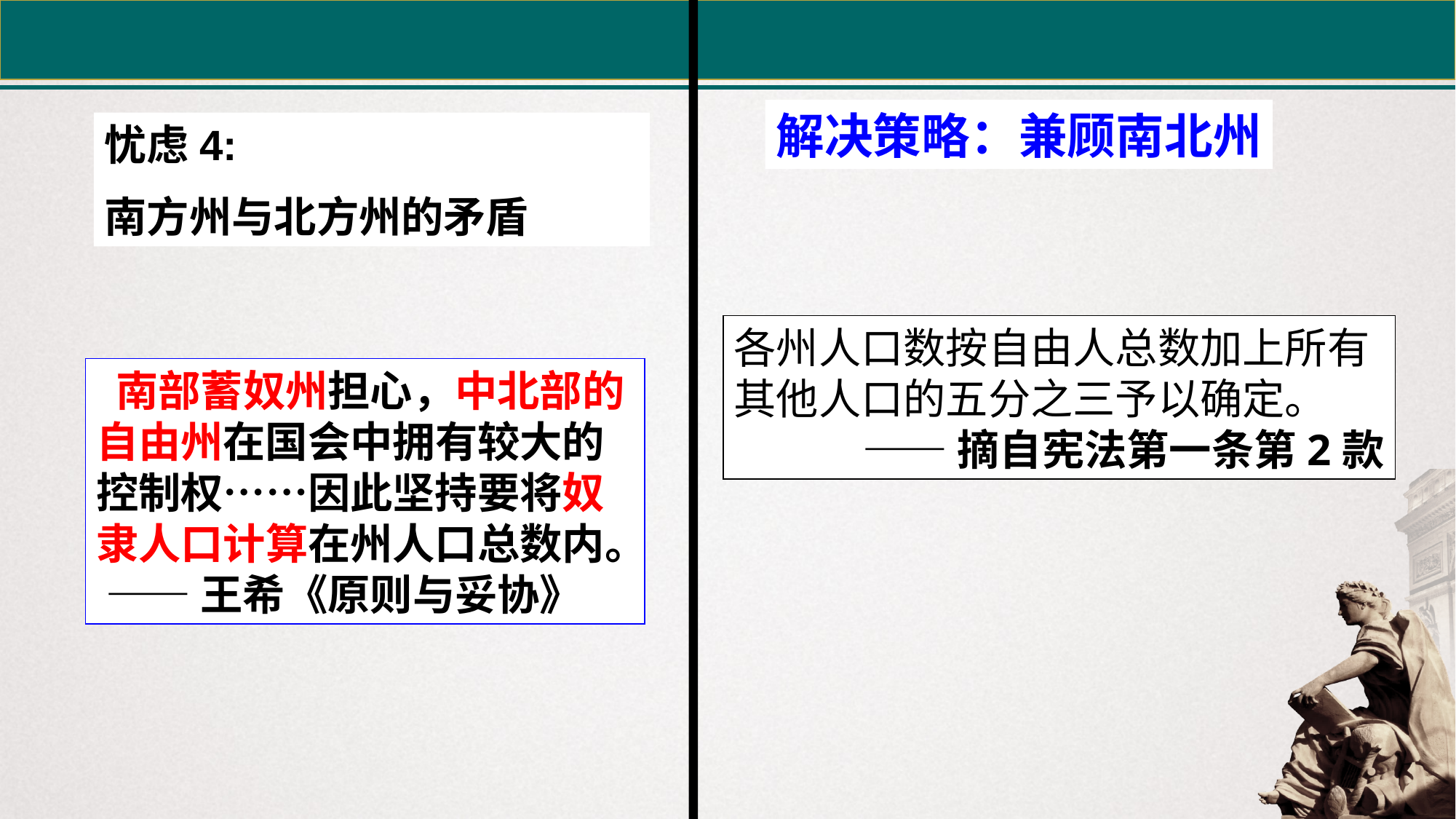

解决策略：兼顾南北州
忧虑4:
南方州与北方州的矛盾
各州人口数按自由人总数加上所有其他人口的五分之三予以确定。
——摘自宪法第一条第2款
 南部蓄奴州担心，中北部的自由州在国会中拥有较大的控制权……因此坚持要将奴隶人口计算在州人口总数内。
 ——王希《原则与妥协》